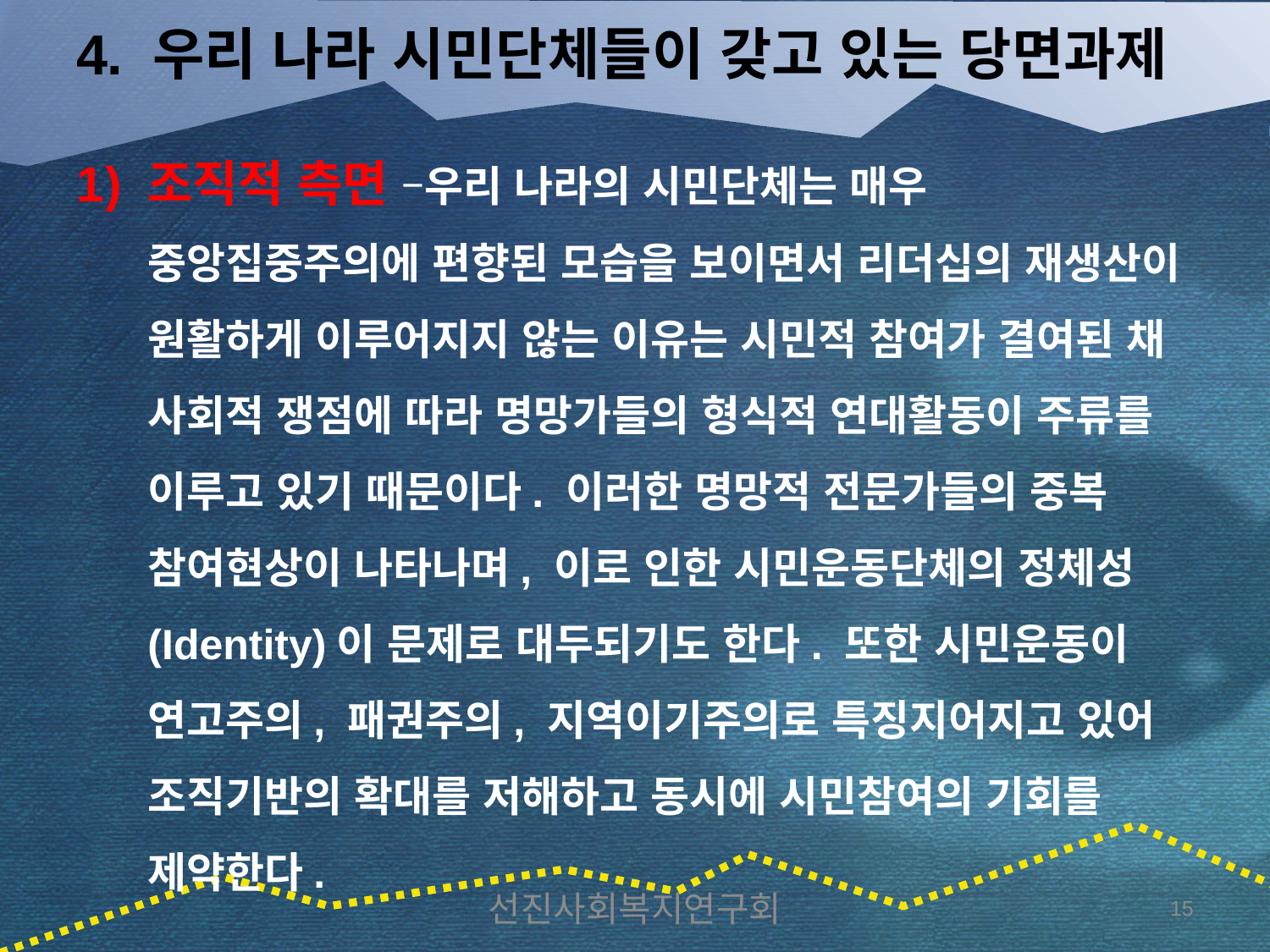

# 4. 우리 나라 시민단체들이 갖고 있는 당면과제
조직적 측면 –우리 나라의 시민단체는 매우 중앙집중주의에 편향된 모습을 보이면서 리더십의 재생산이 원활하게 이루어지지 않는 이유는 시민적 참여가 결여된 채 사회적 쟁점에 따라 명망가들의 형식적 연대활동이 주류를 이루고 있기 때문이다. 이러한 명망적 전문가들의 중복 참여현상이 나타나며, 이로 인한 시민운동단체의 정체성(Identity)이 문제로 대두되기도 한다. 또한 시민운동이 연고주의, 패권주의, 지역이기주의로 특징지어지고 있어 조직기반의 확대를 저해하고 동시에 시민참여의 기회를 제약한다.

선진사회복지연구회
15